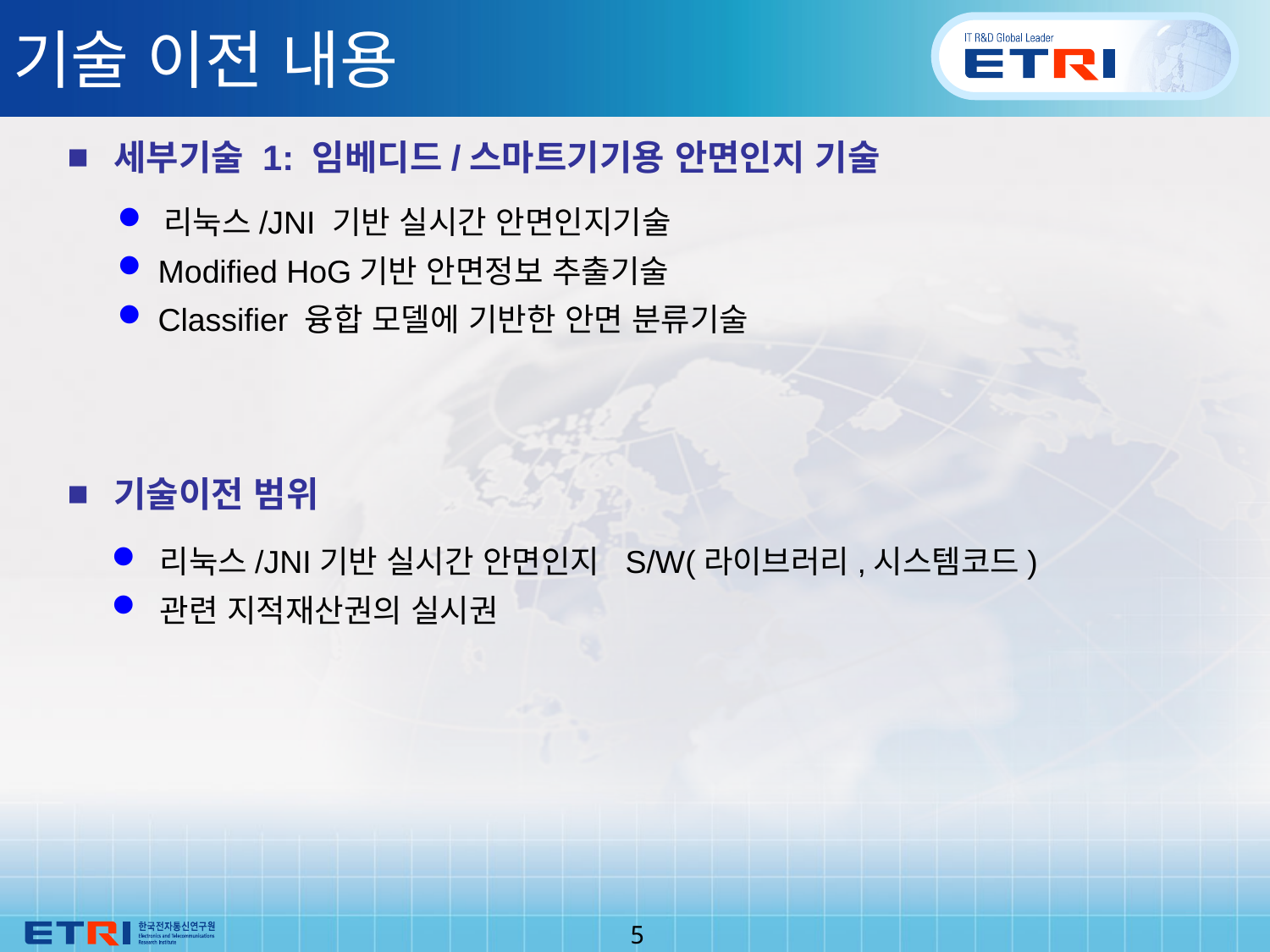

# 기술 이전 내용
 세부기술 1: 임베디드/스마트기기용 안면인지 기술
 리눅스/JNI 기반 실시간 안면인지기술
 Modified HoG기반 안면정보 추출기술
 Classifier 융합 모델에 기반한 안면 분류기술
 기술이전 범위
 리눅스/JNI기반 실시간 안면인지  S/W(라이브러리,시스템코드)
 관련 지적재산권의 실시권